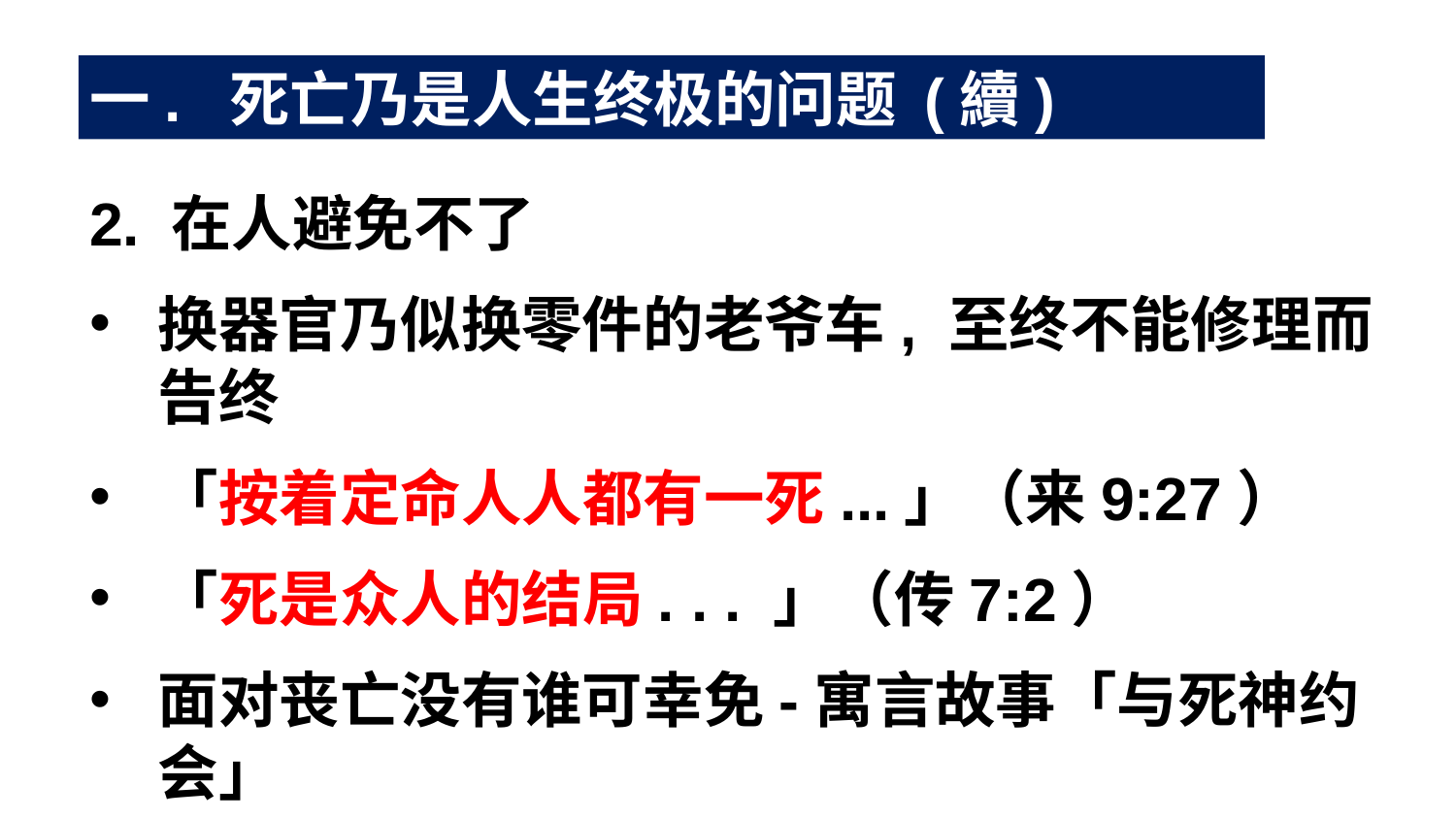

一.  死亡乃是人生终极的问题 (續)
2. 在人避免不了
换器官乃似换零件的老爷车, 至终不能修理而告终
「按着定命人人都有一死...」（来9:27）
「死是众人的结局. . . 」（传7:2）
面对丧亡没有谁可幸免-寓言故事「与死神约会」